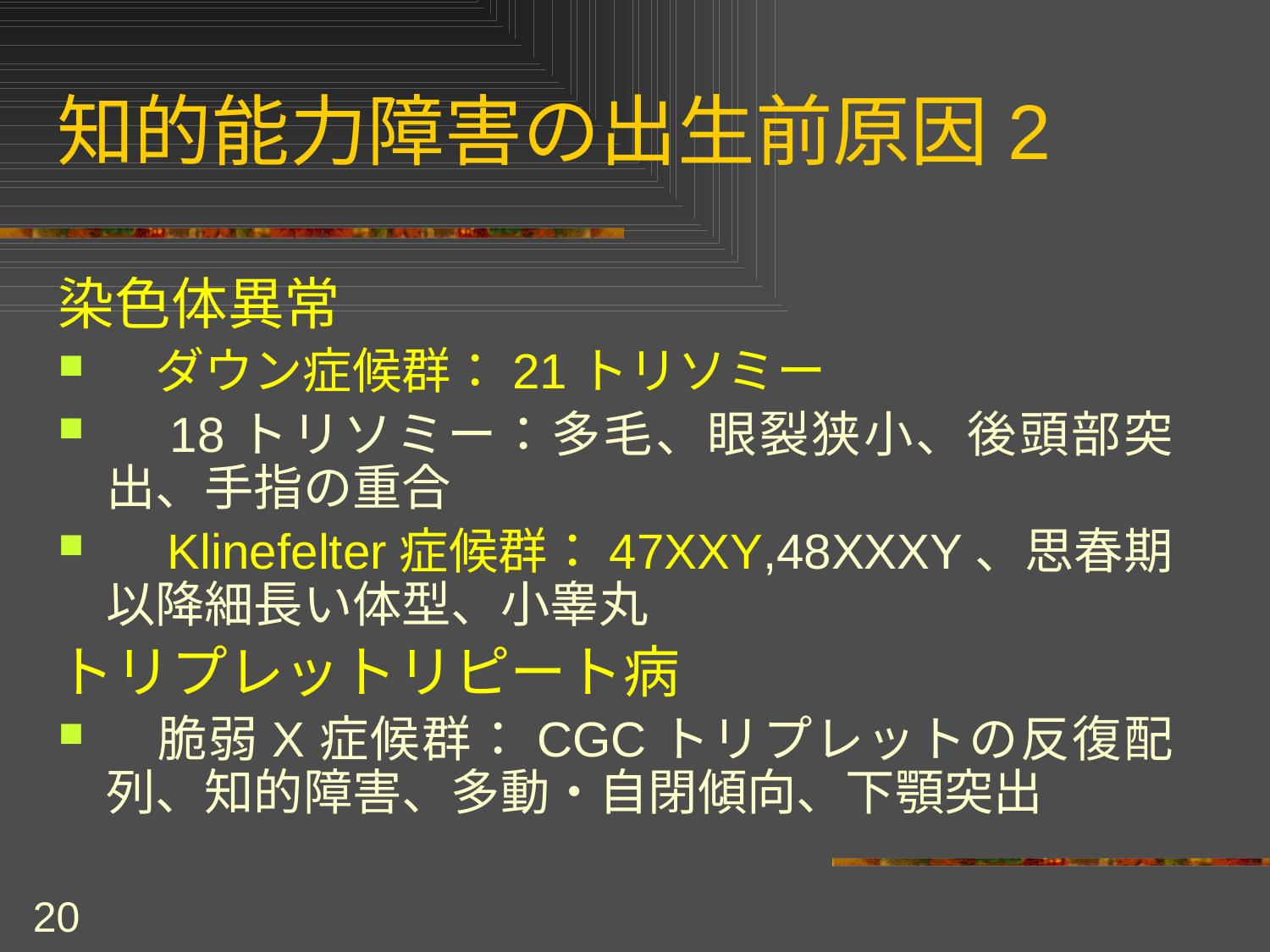

# 知的能力障害の出生前原因2
染色体異常
　ダウン症候群：21トリソミー
　18トリソミー：多毛、眼裂狭小、後頭部突出、手指の重合
　Klinefelter症候群：47XXY,48XXXY、思春期以降細長い体型、小睾丸
トリプレットリピート病
　脆弱X症候群：CGCトリプレットの反復配列、知的障害、多動・自閉傾向、下顎突出

20